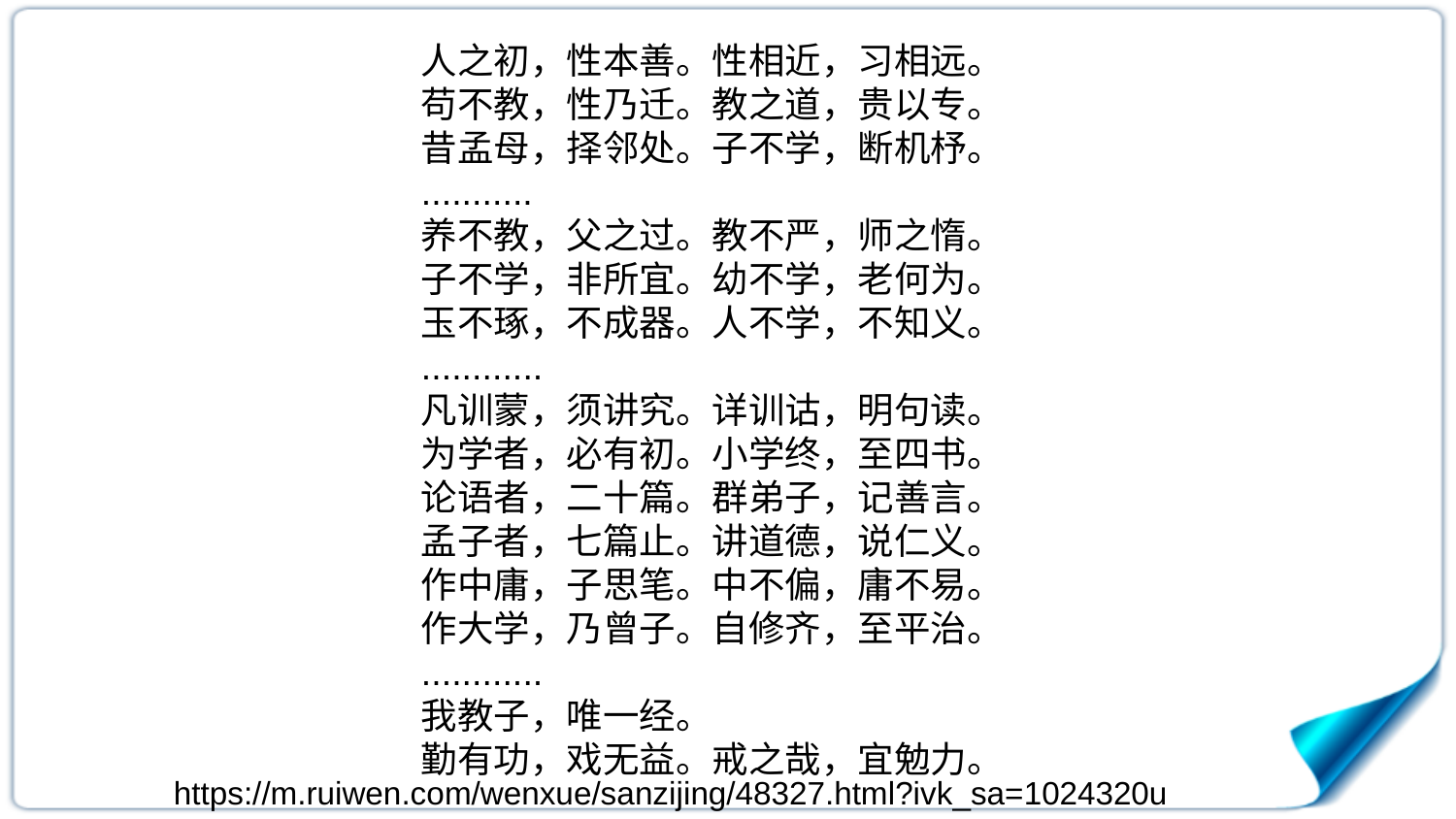

人之初，性本善。性相近，习相远。
苟不教，性乃迁。教之道，贵以专。
昔孟母，择邻处。子不学，断机杼。
...........
养不教，父之过。教不严，师之惰。
子不学，非所宜。幼不学，老何为。
玉不琢，不成器。人不学，不知义。
............
凡训蒙，须讲究。详训诂，明句读。
为学者，必有初。小学终，至四书。
论语者，二十篇。群弟子，记善言。
孟子者，七篇止。讲道德，说仁义。
作中庸，子思笔。中不偏，庸不易。
作大学，乃曾子。自修齐，至平治。
............
我教子，唯一经。
勤有功，戏无益。戒之哉，宜勉力。

https://m.ruiwen.com/wenxue/sanzijing/48327.html?ivk_sa=1024320u